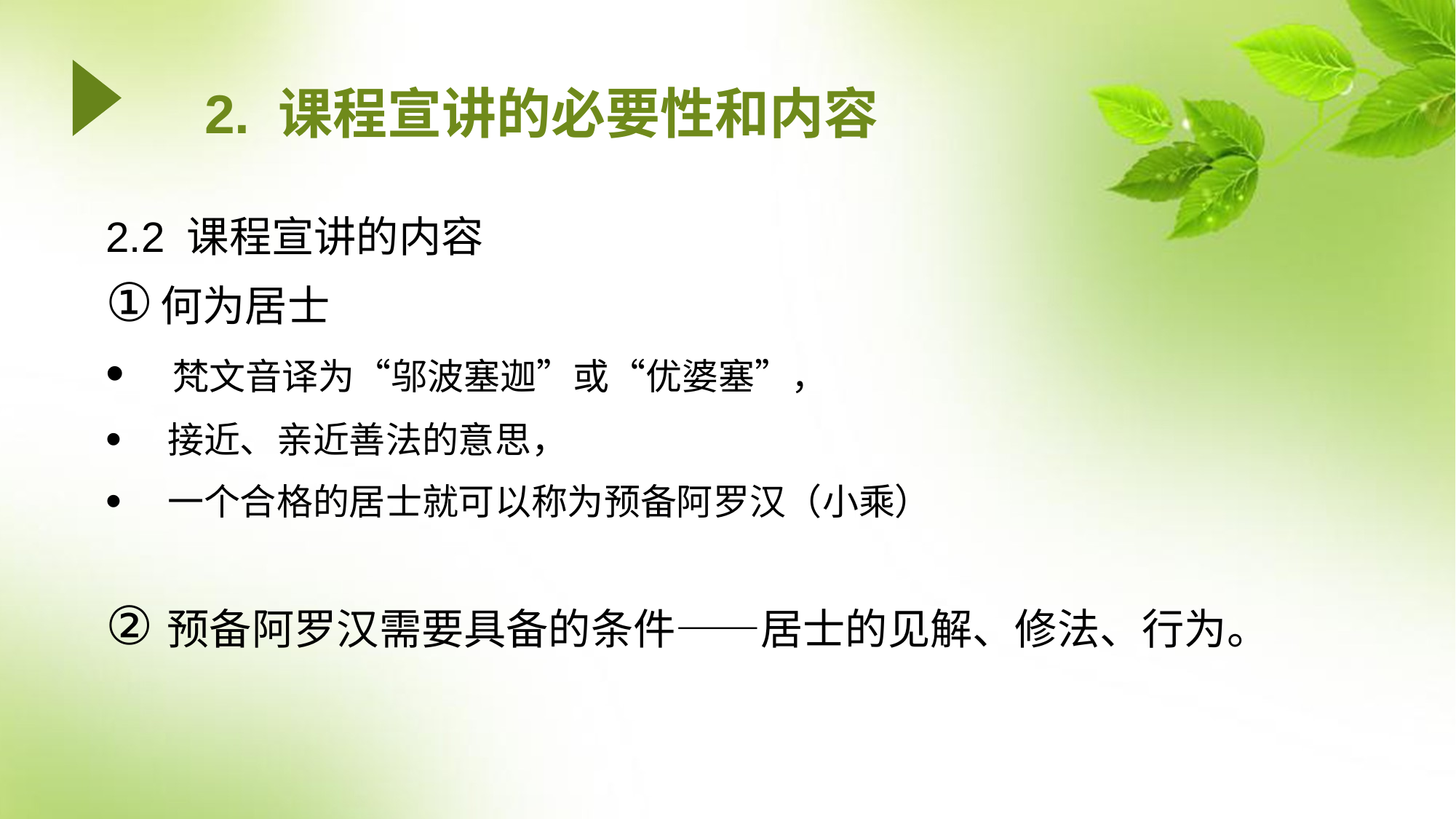

# 2. 课程宣讲的必要性和内容
2.2 课程宣讲的内容
何为居士
   梵文音译为“邬波塞迦”或“优婆塞”，
   接近、亲近善法的意思，
   一个合格的居士就可以称为预备阿罗汉（小乘）

预备阿罗汉需要具备的条件——居士的见解、修法、行为。